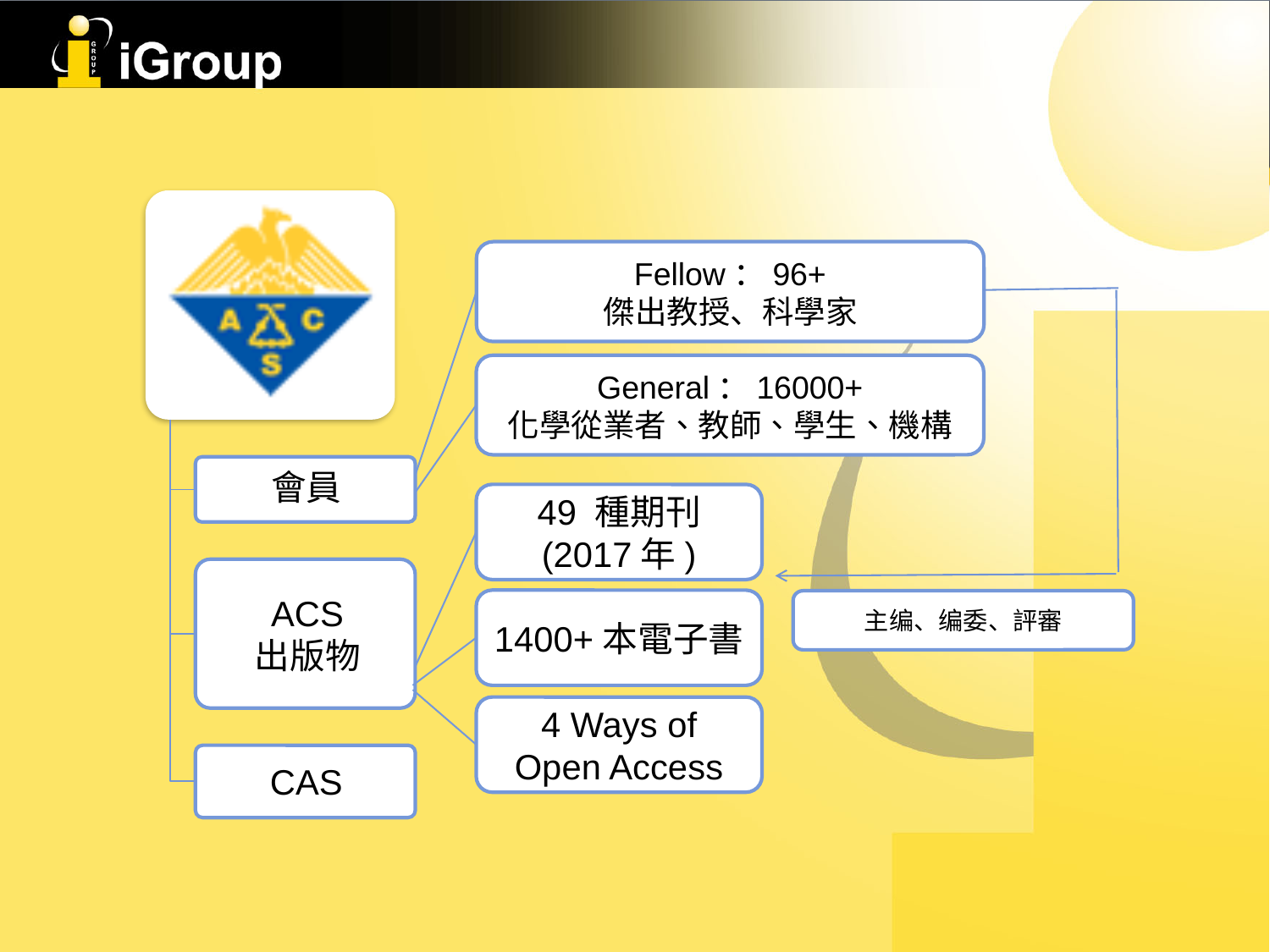

會員
ACS
出版物
CAS
Fellow：96+
傑出教授、科學家
General：16000+
化學從業者、教師、學生、機構
49 種期刊
(2017年)
1400+本電子書
主编、编委、評審
4 Ways of Open Access